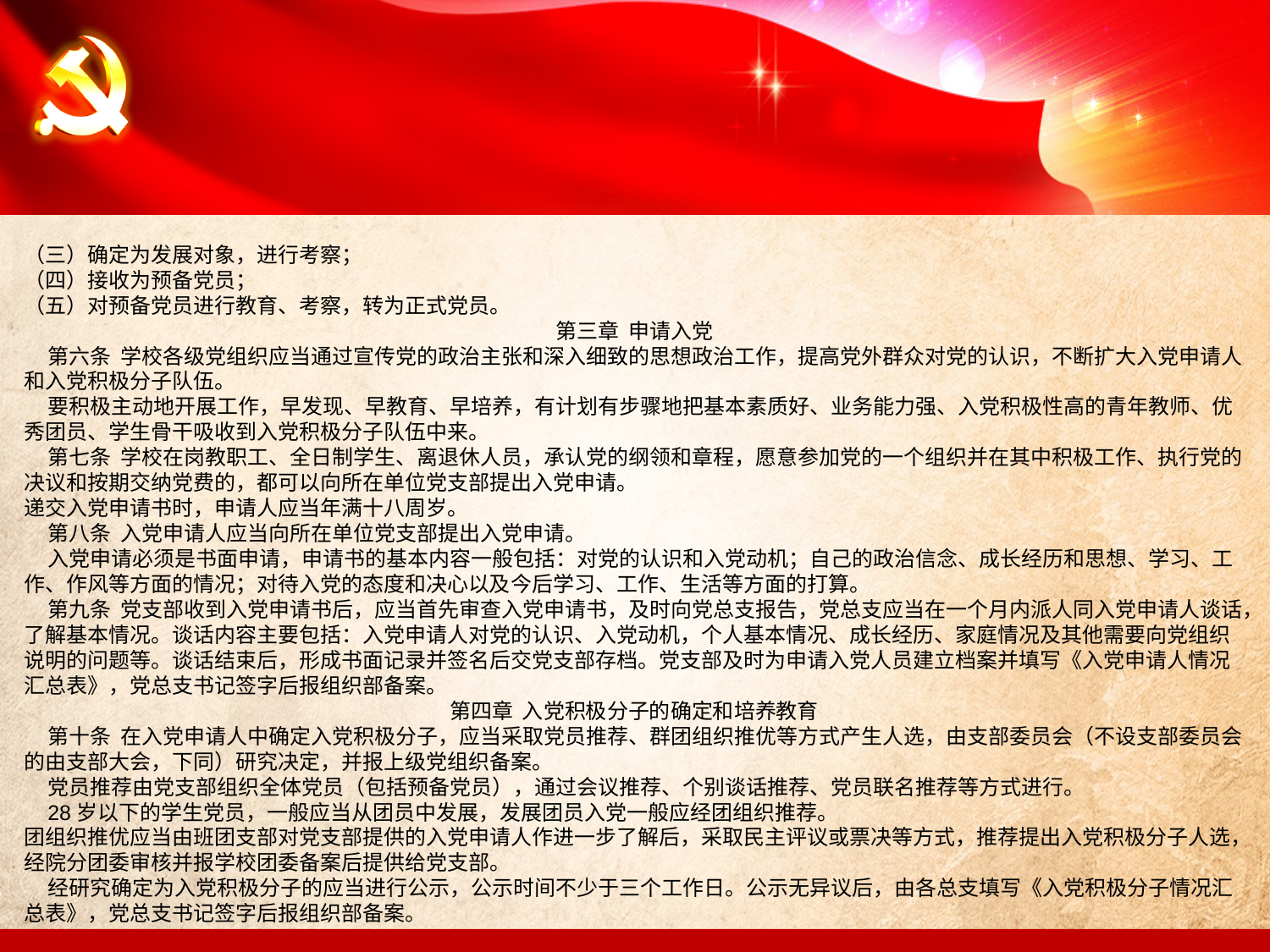

（三）确定为发展对象，进行考察；
（四）接收为预备党员；
（五）对预备党员进行教育、考察，转为正式党员。
第三章  申请入党
    第六条  学校各级党组织应当通过宣传党的政治主张和深入细致的思想政治工作，提高党外群众对党的认识，不断扩大入党申请人和入党积极分子队伍。
    要积极主动地开展工作，早发现、早教育、早培养，有计划有步骤地把基本素质好、业务能力强、入党积极性高的青年教师、优秀团员、学生骨干吸收到入党积极分子队伍中来。
    第七条  学校在岗教职工、全日制学生、离退休人员，承认党的纲领和章程，愿意参加党的一个组织并在其中积极工作、执行党的决议和按期交纳党费的，都可以向所在单位党支部提出入党申请。
递交入党申请书时，申请人应当年满十八周岁。
    第八条  入党申请人应当向所在单位党支部提出入党申请。
    入党申请必须是书面申请，申请书的基本内容一般包括：对党的认识和入党动机；自己的政治信念、成长经历和思想、学习、工作、作风等方面的情况；对待入党的态度和决心以及今后学习、工作、生活等方面的打算。
    第九条  党支部收到入党申请书后，应当首先审查入党申请书，及时向党总支报告，党总支应当在一个月内派人同入党申请人谈话，了解基本情况。谈话内容主要包括：入党申请人对党的认识、入党动机，个人基本情况、成长经历、家庭情况及其他需要向党组织说明的问题等。谈话结束后，形成书面记录并签名后交党支部存档。党支部及时为申请入党人员建立档案并填写《入党申请人情况汇总表》，党总支书记签字后报组织部备案。
第四章  入党积极分子的确定和培养教育
    第十条  在入党申请人中确定入党积极分子，应当采取党员推荐、群团组织推优等方式产生人选，由支部委员会（不设支部委员会的由支部大会，下同）研究决定，并报上级党组织备案。
    党员推荐由党支部组织全体党员（包括预备党员），通过会议推荐、个别谈话推荐、党员联名推荐等方式进行。
    28岁以下的学生党员，一般应当从团员中发展，发展团员入党一般应经团组织推荐。
团组织推优应当由班团支部对党支部提供的入党申请人作进一步了解后，采取民主评议或票决等方式，推荐提出入党积极分子人选，经院分团委审核并报学校团委备案后提供给党支部。
    经研究确定为入党积极分子的应当进行公示，公示时间不少于三个工作日。公示无异议后，由各总支填写《入党积极分子情况汇总表》，党总支书记签字后报组织部备案。